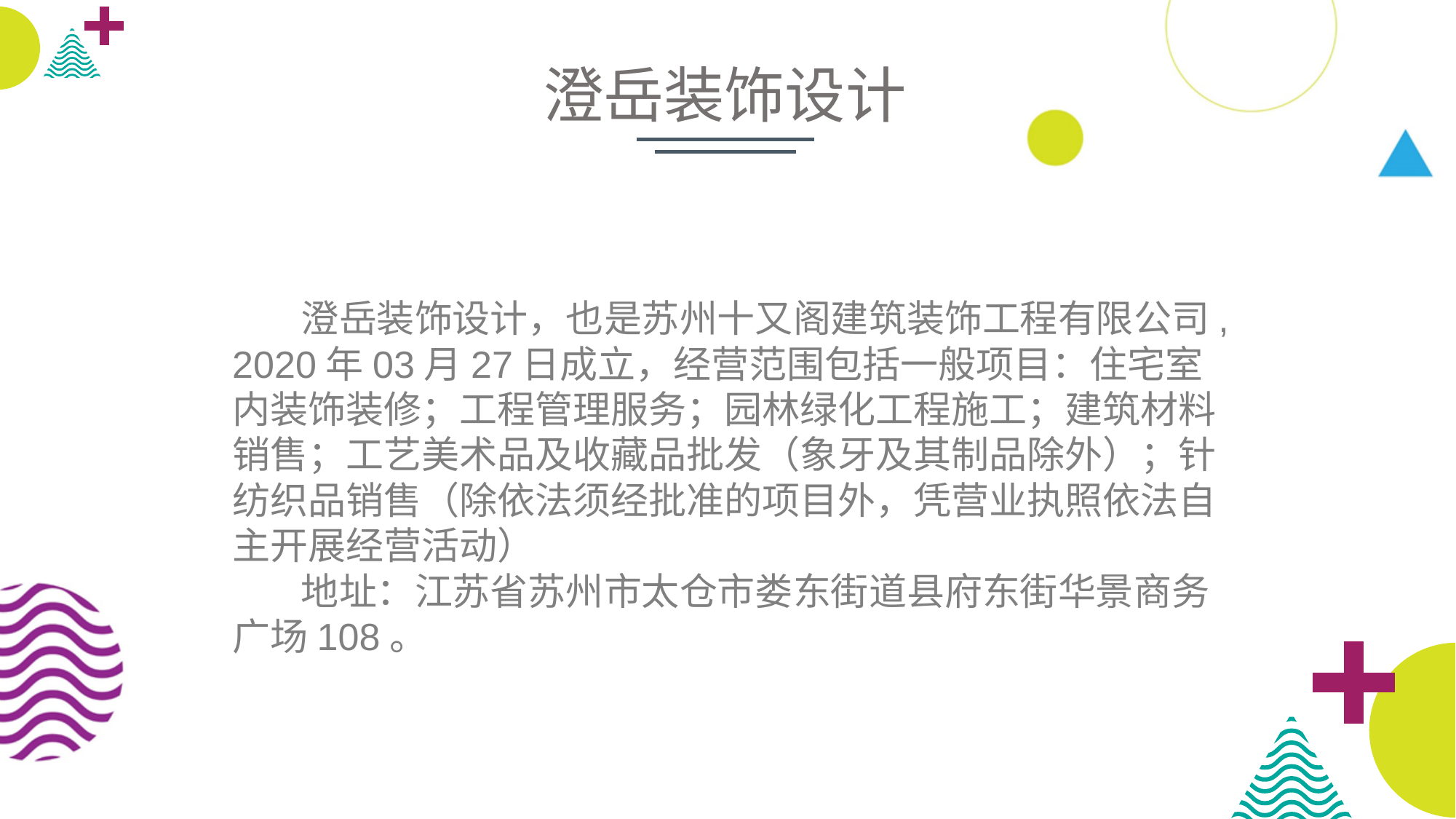

澄岳装饰设计
       澄岳装饰设计，也是苏州十又阁建筑装饰工程有限公司,2020年03月27日成立，经营范围包括一般项目：住宅室内装饰装修；工程管理服务；园林绿化工程施工；建筑材料销售；工艺美术品及收藏品批发（象牙及其制品除外）；针纺织品销售（除依法须经批准的项目外，凭营业执照依法自主开展经营活动）
       地址：江苏省苏州市太仓市娄东街道县府东街华景商务广场108。